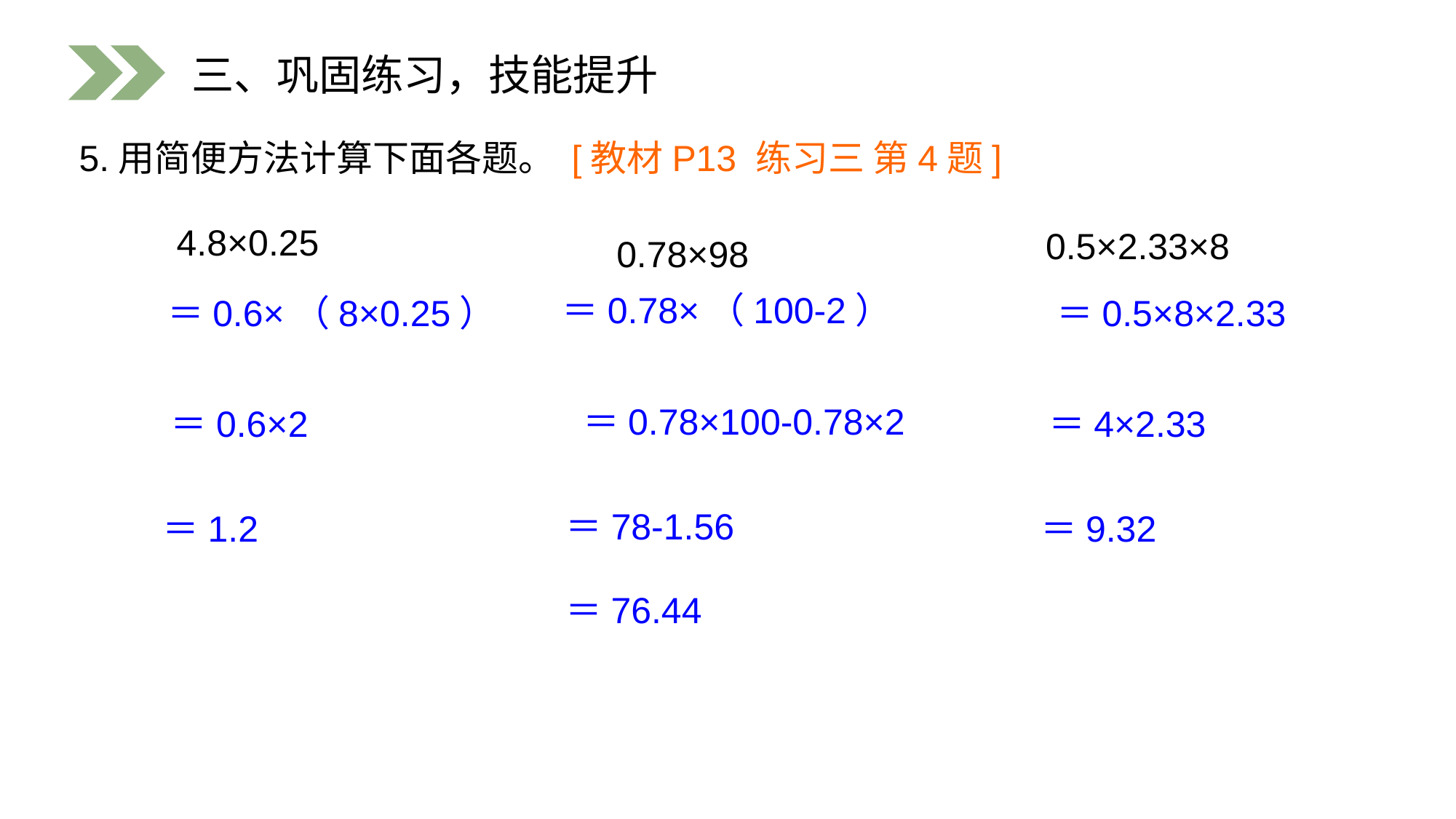

三、巩固练习，技能提升
5.用简便方法计算下面各题。 [教材P13 练习三 第4题]
4.8×0.25
0.5×2.33×8
0.78×98
＝0.78×（100-2）
＝0.6×（8×0.25）
＝0.5×8×2.33
＝0.78×100-0.78×2
＝0.6×2
＝4×2.33
＝78-1.56
＝1.2
＝9.32
＝76.44